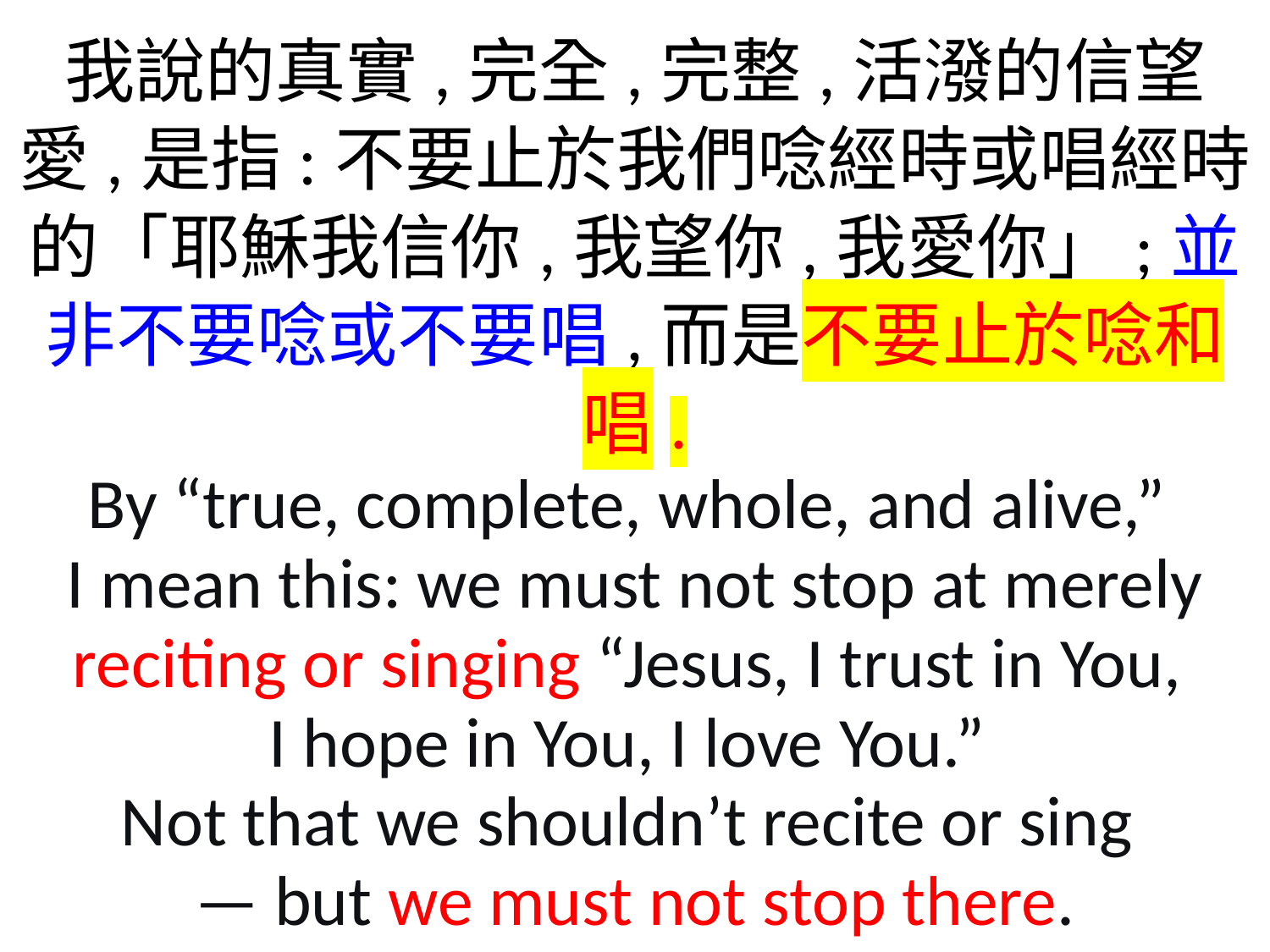

我說的真實,完全,完整,活潑的信望愛,是指:不要止於我們唸經時或唱經時的「耶穌我信你,我望你,我愛你」;並非不要唸或不要唱,而是不要止於唸和唱.
By “true, complete, whole, and alive,”
I mean this: we must not stop at merely reciting or singing “Jesus, I trust in You,
I hope in You, I love You.”
Not that we shouldn’t recite or sing
— but we must not stop there.